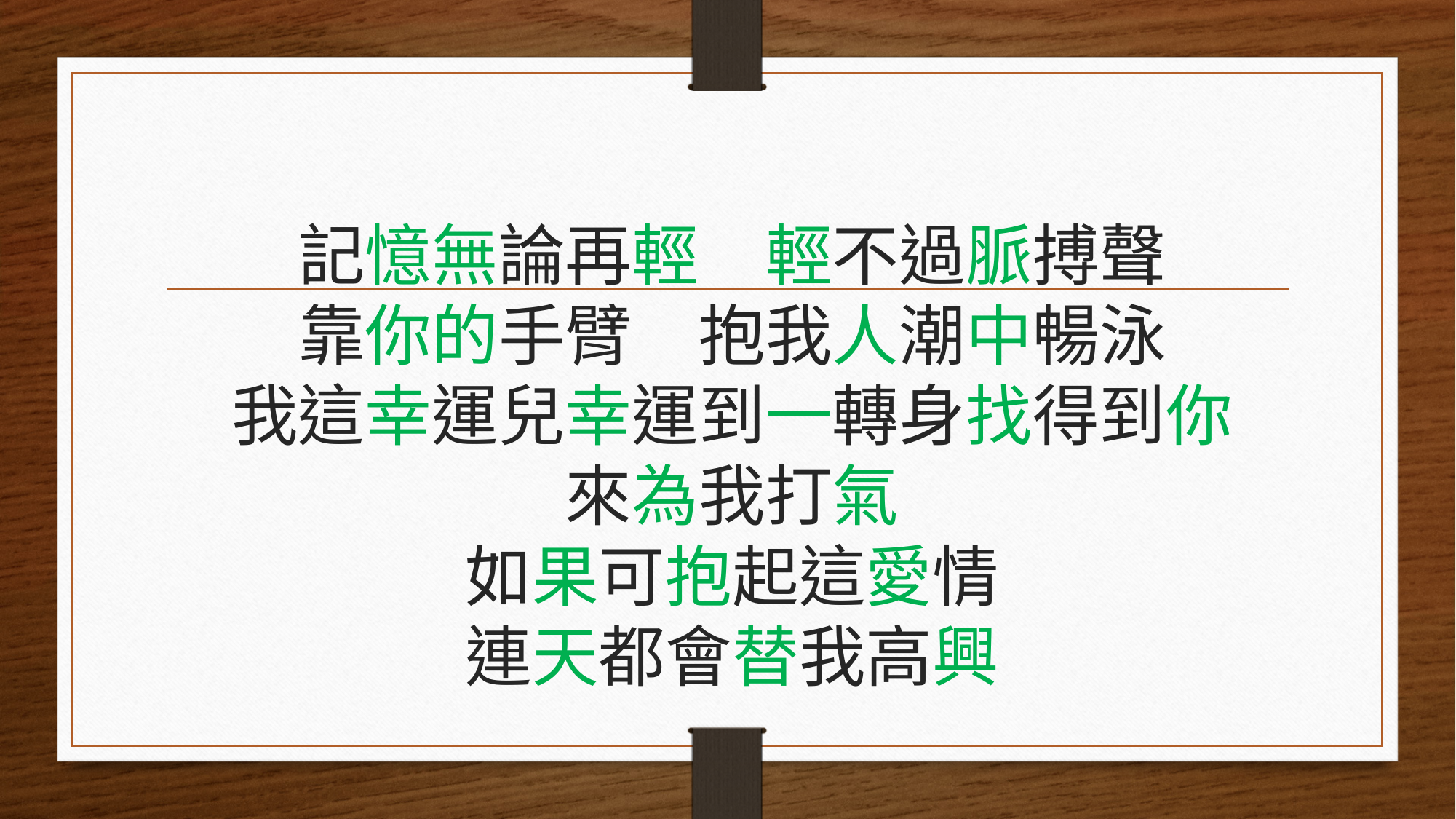

# 記憶無論再輕　輕不過脈搏聲 靠你的手臂　抱我人潮中暢泳 我這幸運兒幸運到一轉身找得到你 來為我打氣 如果可抱起這愛情 連天都會替我高興